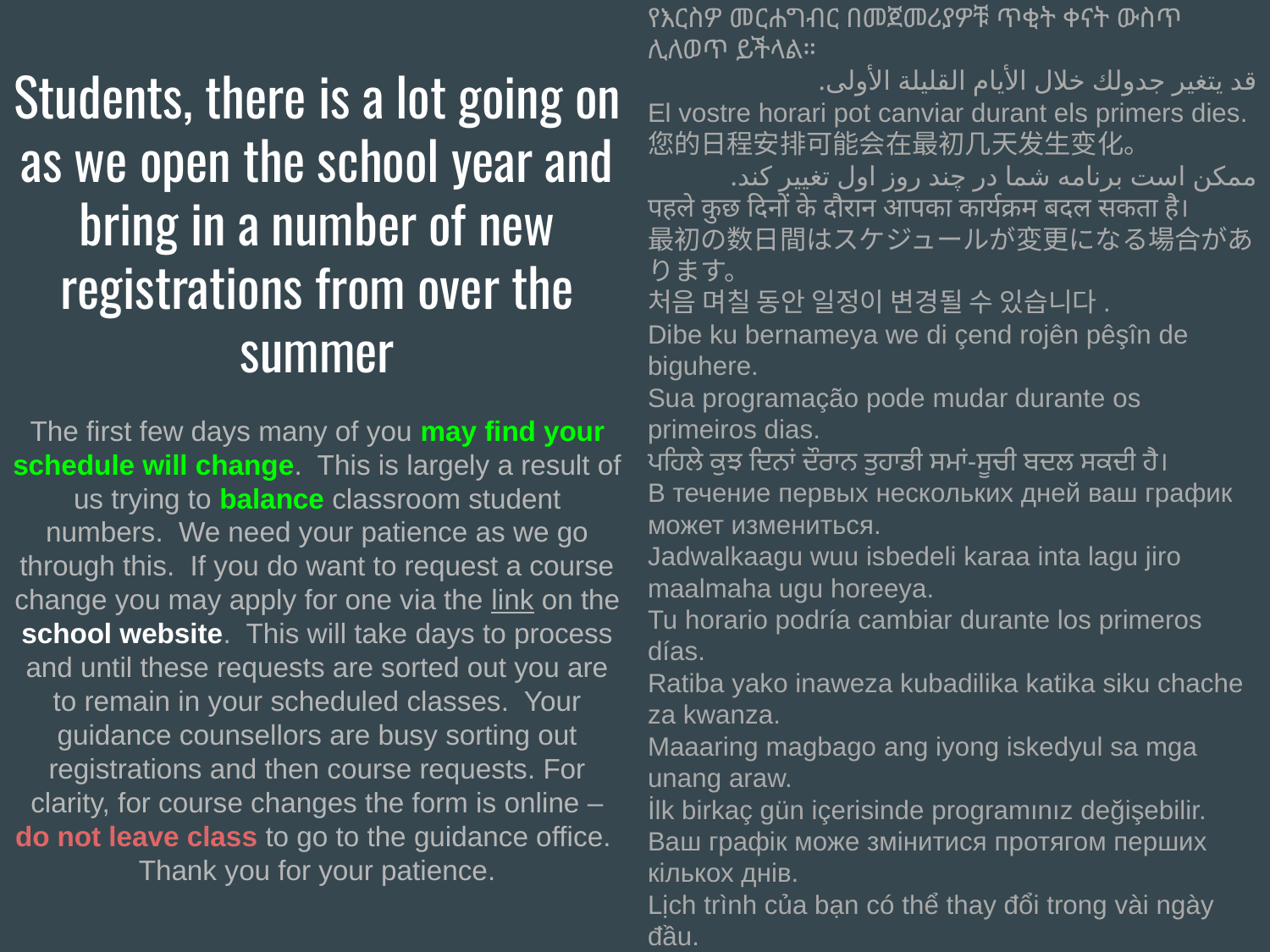

Students, there is a lot going on as we open the school year and bring in a number of new registrations from over the summer

The first few days many of you may find your schedule will change.  This is largely a result of us trying to balance classroom student numbers.  We need your patience as we go through this.  If you do want to request a course change you may apply for one via the link on the school website.  This will take days to process and until these requests are sorted out you are to remain in your scheduled classes.  Your guidance counsellors are busy sorting out registrations and then course requests. For clarity, for course changes the form is online – do not leave class to go to the guidance office.  Thank you for your patience.
የእርስዎ መርሐግብር በመጀመሪያዎቹ ጥቂት ቀናት ውስጥ ሊለወጥ ይችላል።
قد يتغير جدولك خلال الأيام القليلة الأولى.
El vostre horari pot canviar durant els primers dies.
您的日程安排可能会在最初几天发生变化。
ممکن است برنامه شما در چند روز اول تغییر کند.
पहले कुछ दिनों के दौरान आपका कार्यक्रम बदल सकता है।
最初の数日間はスケジュールが変更になる場合があります。
처음 며칠 동안 일정이 변경될 수 있습니다.
Dibe ku bernameya we di çend rojên pêşîn de biguhere.
Sua programação pode mudar durante os primeiros dias.
ਪਹਿਲੇ ਕੁਝ ਦਿਨਾਂ ਦੌਰਾਨ ਤੁਹਾਡੀ ਸਮਾਂ-ਸੂਚੀ ਬਦਲ ਸਕਦੀ ਹੈ।
В течение первых нескольких дней ваш график может измениться.
Jadwalkaagu wuu isbedeli karaa inta lagu jiro maalmaha ugu horeeya.
Tu horario podría cambiar durante los primeros días.
Ratiba yako inaweza kubadilika katika siku chache za kwanza.
Maaaring magbago ang iyong iskedyul sa mga unang araw.
İlk birkaç gün içerisinde programınız değişebilir.
Ваш графік може змінитися протягом перших кількох днів.
Lịch trình của bạn có thể thay đổi trong vài ngày đầu.